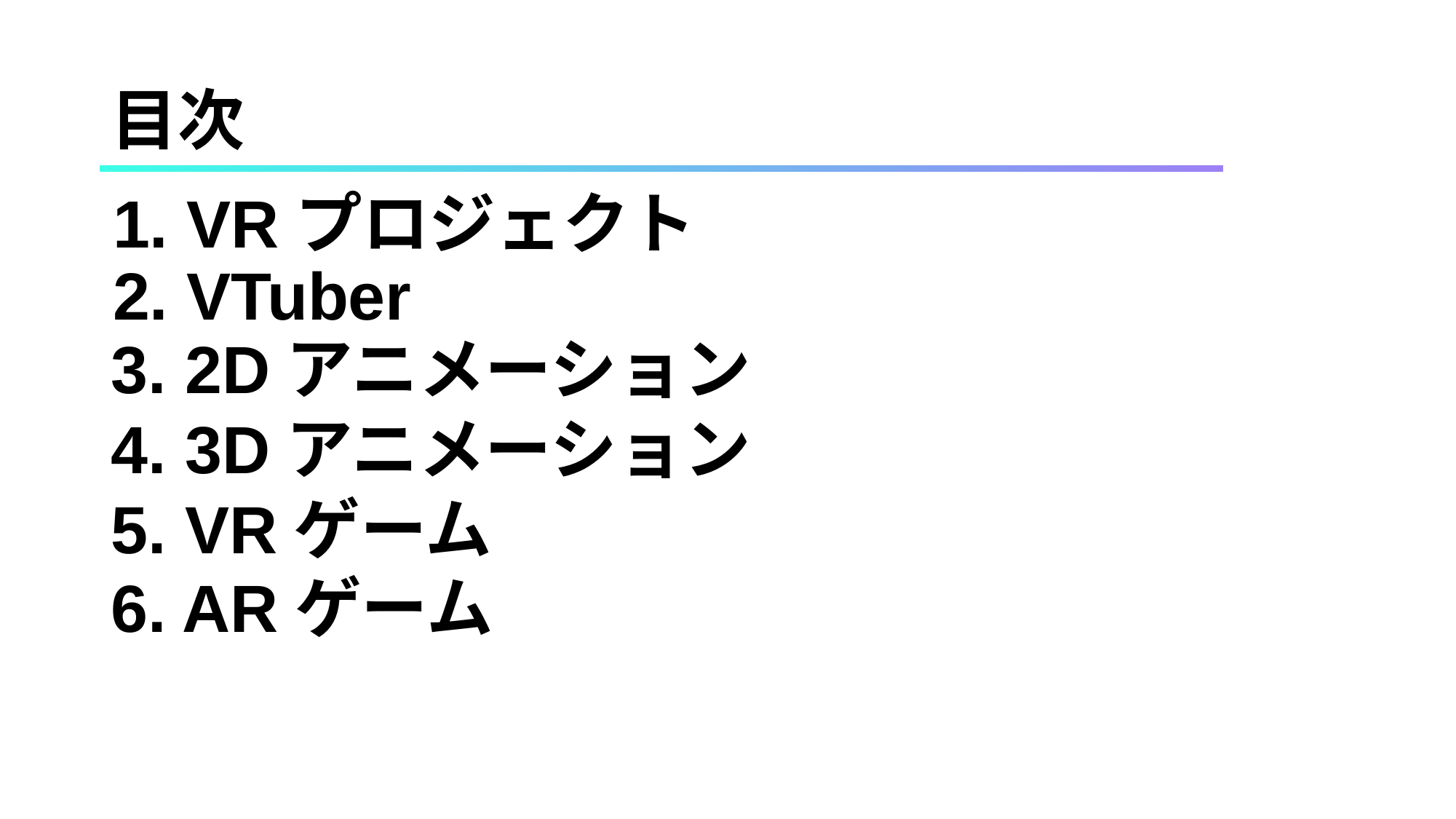

# 目次

1. VRプロジェクト
2. VTuber
3. 2Dアニメーション
4. 3Dアニメーション
5. VRゲーム
6. ARゲーム